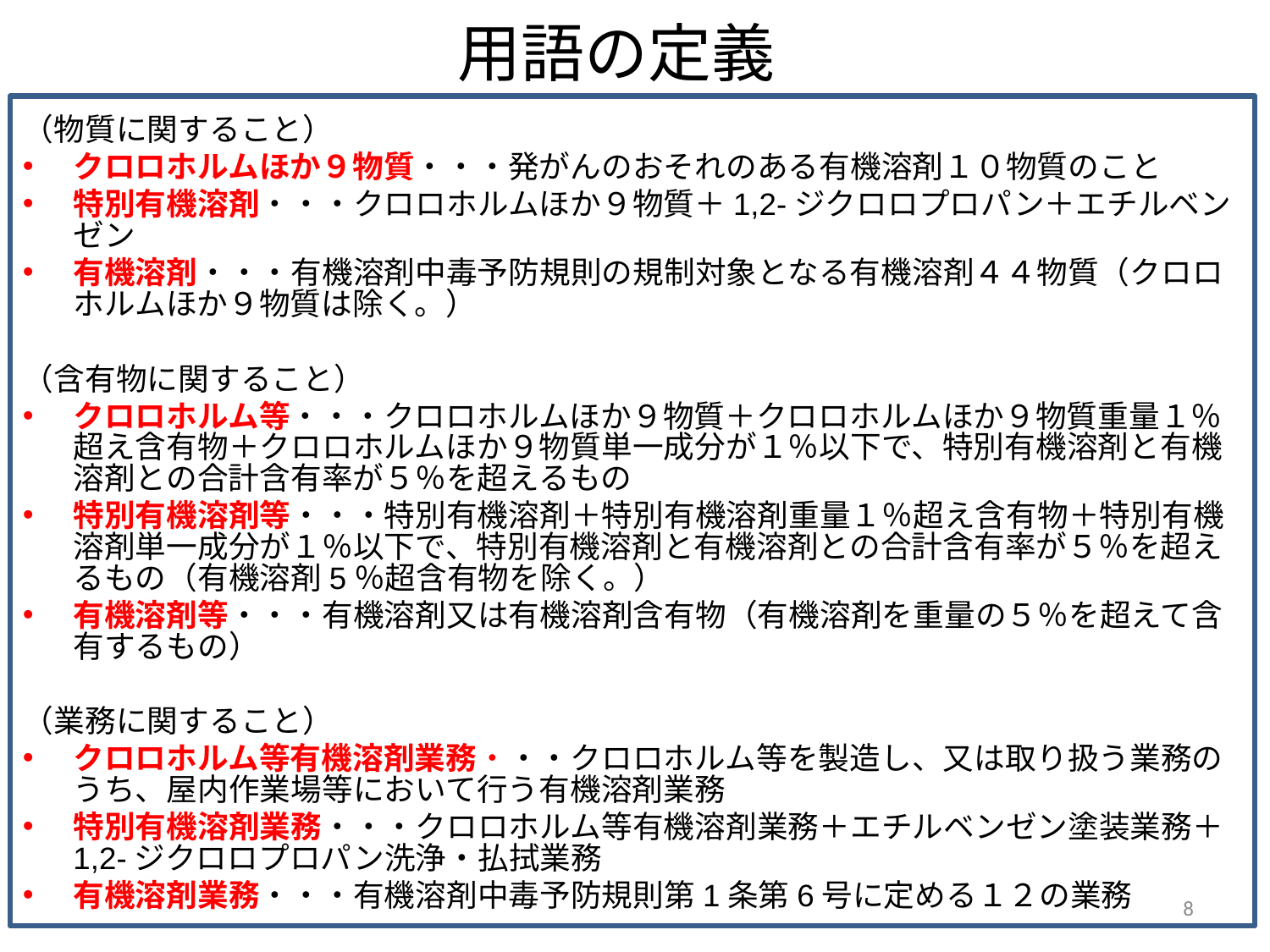

# 用語の定義
（物質に関すること）
クロロホルムほか９物質・・・発がんのおそれのある有機溶剤１０物質のこと
特別有機溶剤・・・クロロホルムほか９物質＋1,2-ジクロロプロパン＋エチルベンゼン
有機溶剤・・・有機溶剤中毒予防規則の規制対象となる有機溶剤４４物質（クロロホルムほか９物質は除く。）

（含有物に関すること）
クロロホルム等・・・クロロホルムほか９物質＋クロロホルムほか９物質重量１％超え含有物＋クロロホルムほか９物質単一成分が１％以下で、特別有機溶剤と有機溶剤との合計含有率が５％を超えるもの
特別有機溶剤等・・・特別有機溶剤＋特別有機溶剤重量１％超え含有物＋特別有機溶剤単一成分が１％以下で、特別有機溶剤と有機溶剤との合計含有率が５％を超えるもの（有機溶剤5％超含有物を除く。）
有機溶剤等・・・有機溶剤又は有機溶剤含有物（有機溶剤を重量の５％を超えて含有するもの）

（業務に関すること）
クロロホルム等有機溶剤業務・・・クロロホルム等を製造し、又は取り扱う業務のうち、屋内作業場等において行う有機溶剤業務
特別有機溶剤業務・・・クロロホルム等有機溶剤業務＋エチルベンゼン塗装業務＋1,2-ジクロロプロパン洗浄・払拭業務
有機溶剤業務・・・有機溶剤中毒予防規則第1条第6号に定める１２の業務
8